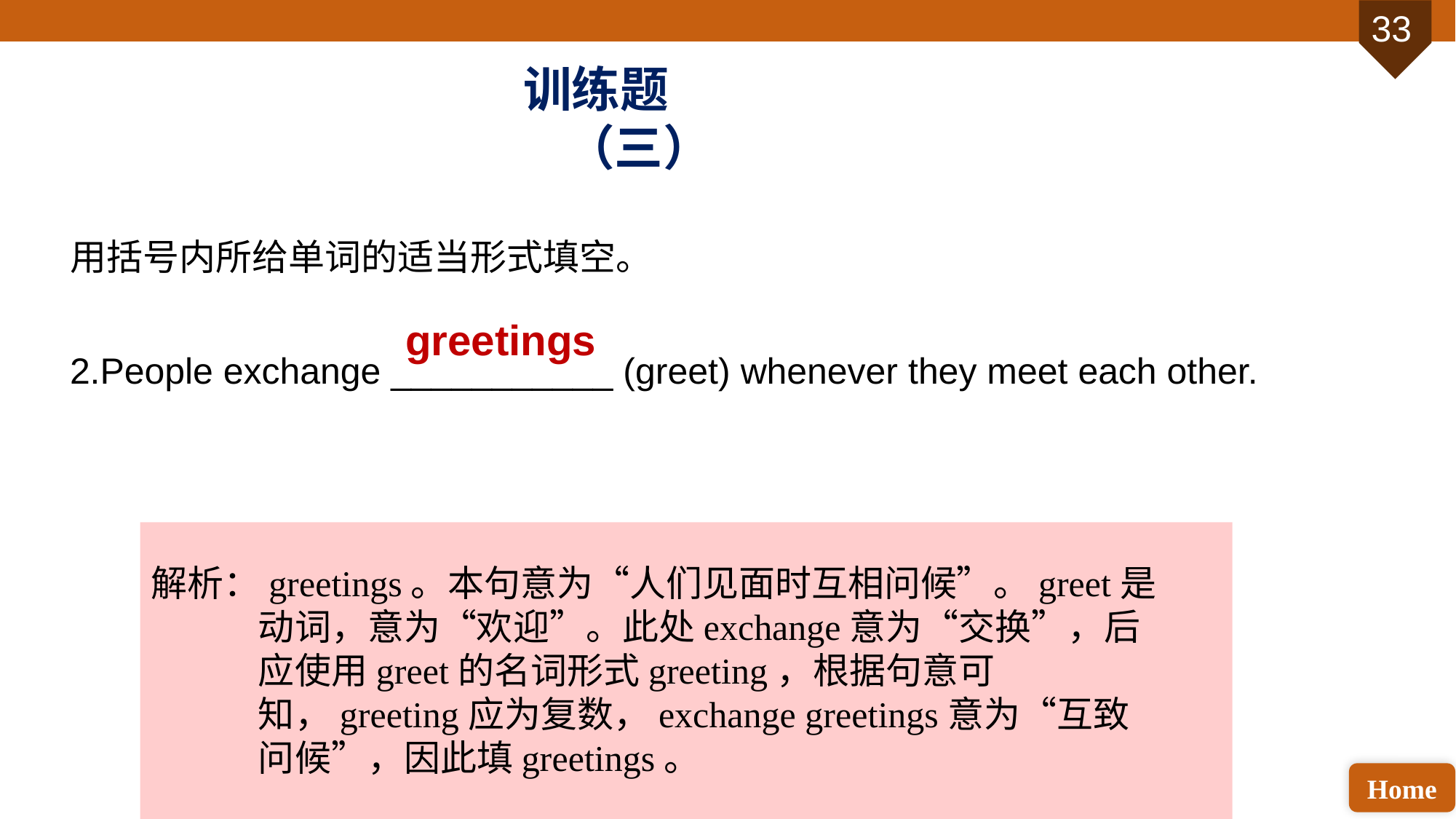

训练题（三）
用括号内所给单词的适当形式填空。

2.People exchange ___________ (greet) whenever they meet each other.
greetings

解析：greetings。本句意为“人们见面时互相问候”。greet是动词，意为“欢迎”。此处exchange意为“交换”，后应使用greet的名词形式greeting，根据句意可知，greeting应为复数，exchange greetings意为“互致问候”，因此填greetings。